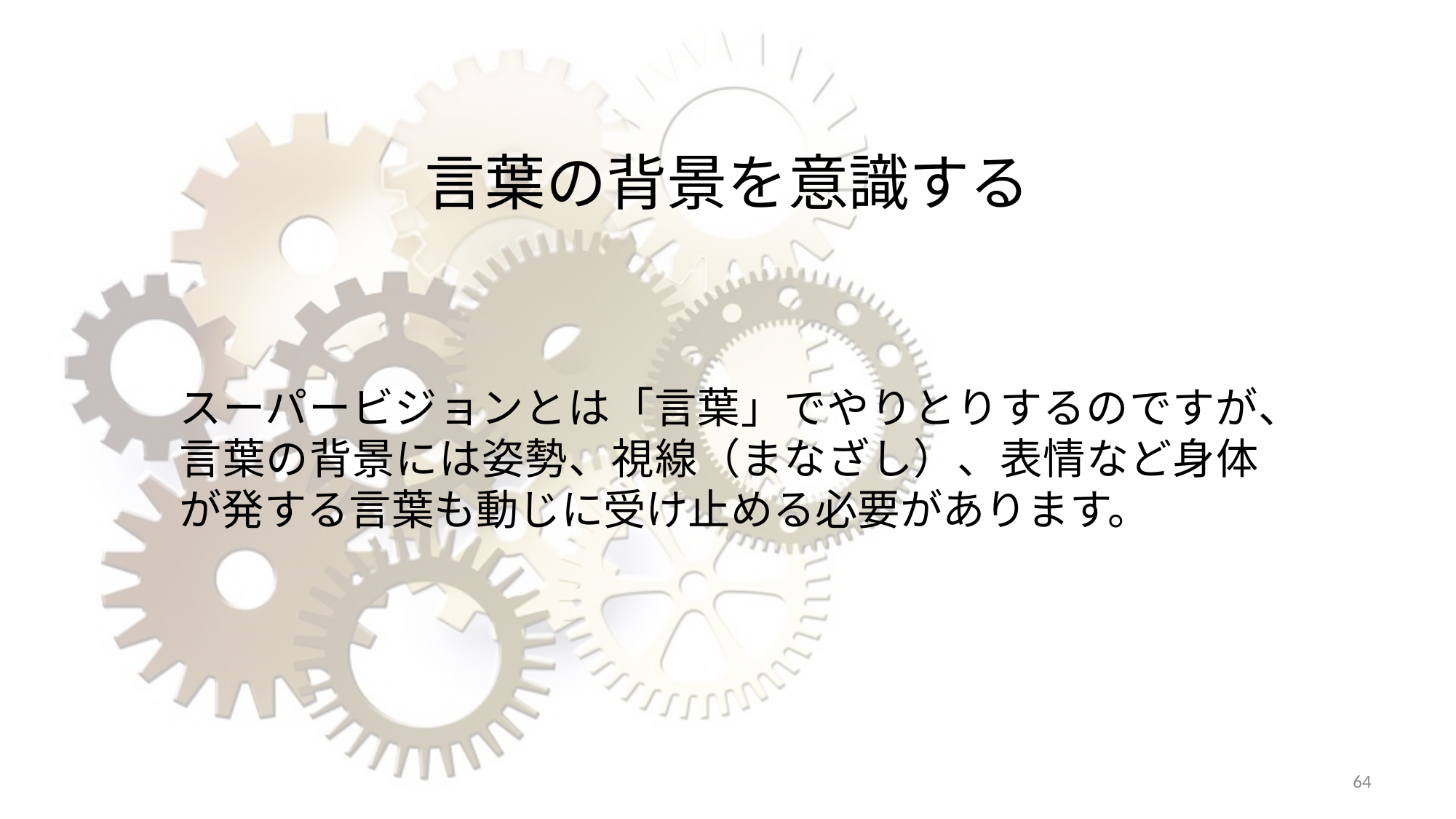

言葉の背景を意識する
スーパービジョンとは「言葉」でやりとりするのですが、言葉の背景には姿勢、視線（まなざし）、表情など身体が発する言葉も動じに受け止める必要があります。
64